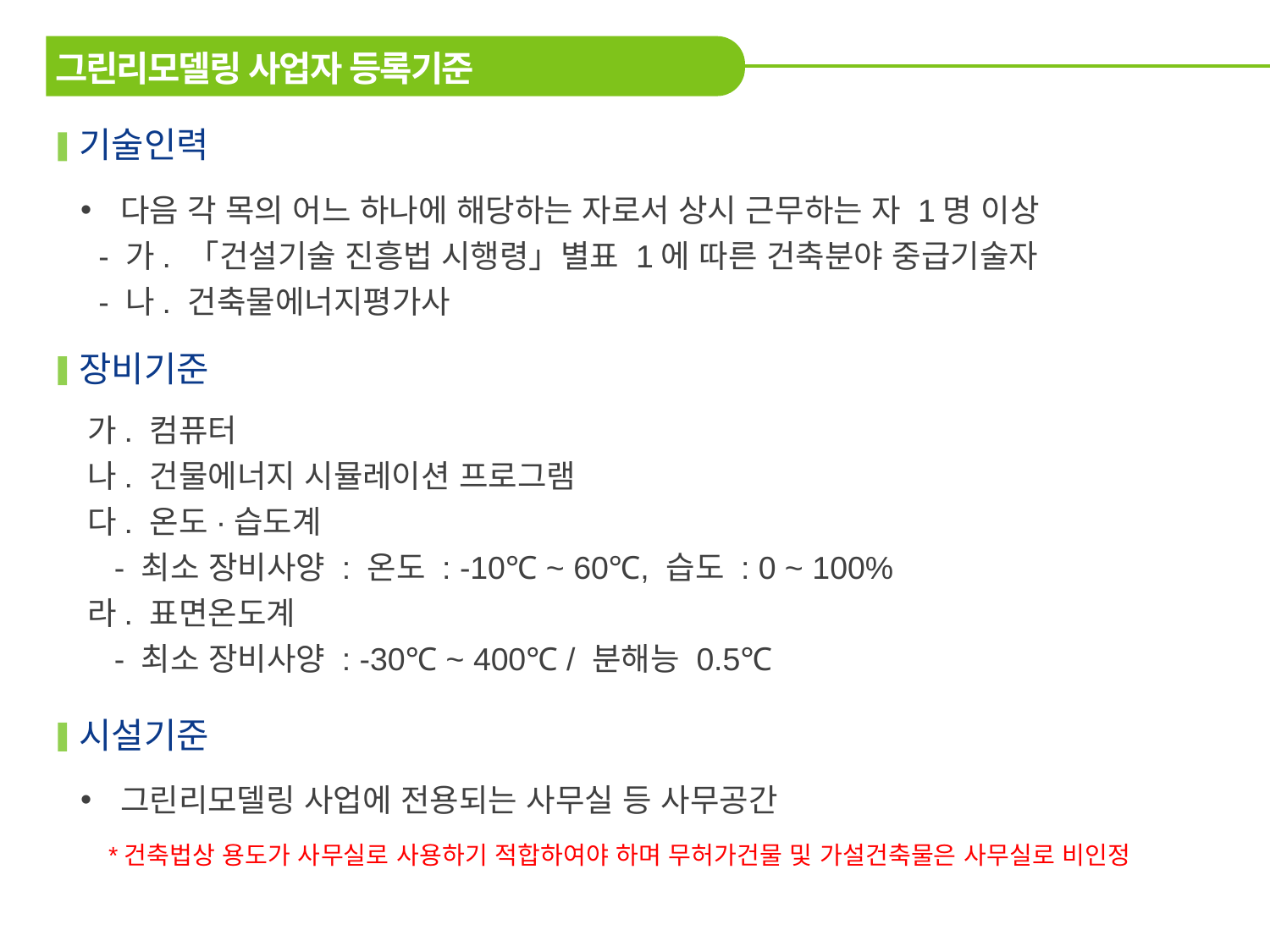

추진 경위
그린리모델링 사업자 등록기준
기술인력

다음 각 목의 어느 하나에 해당하는 자로서 상시 근무하는 자 1명 이상
  - 가. 「건설기술 진흥법 시행령」별표 1에 따른 건축분야 중급기술자
  - 나. 건축물에너지평가사
장비기준

가. 컴퓨터
나. 건물에너지 시뮬레이션 프로그램
다. 온도·습도계
   - 최소 장비사양 : 온도 : -10℃ ~ 60℃, 습도 : 0 ~ 100%
라. 표면온도계
   - 최소 장비사양 : -30℃ ~ 400℃ / 분해능 0.5℃
시설기준

그린리모델링 사업에 전용되는 사무실 등 사무공간

    *건축법상 용도가 사무실로 사용하기 적합하여야 하며 무허가건물 및 가설건축물은 사무실로 비인정